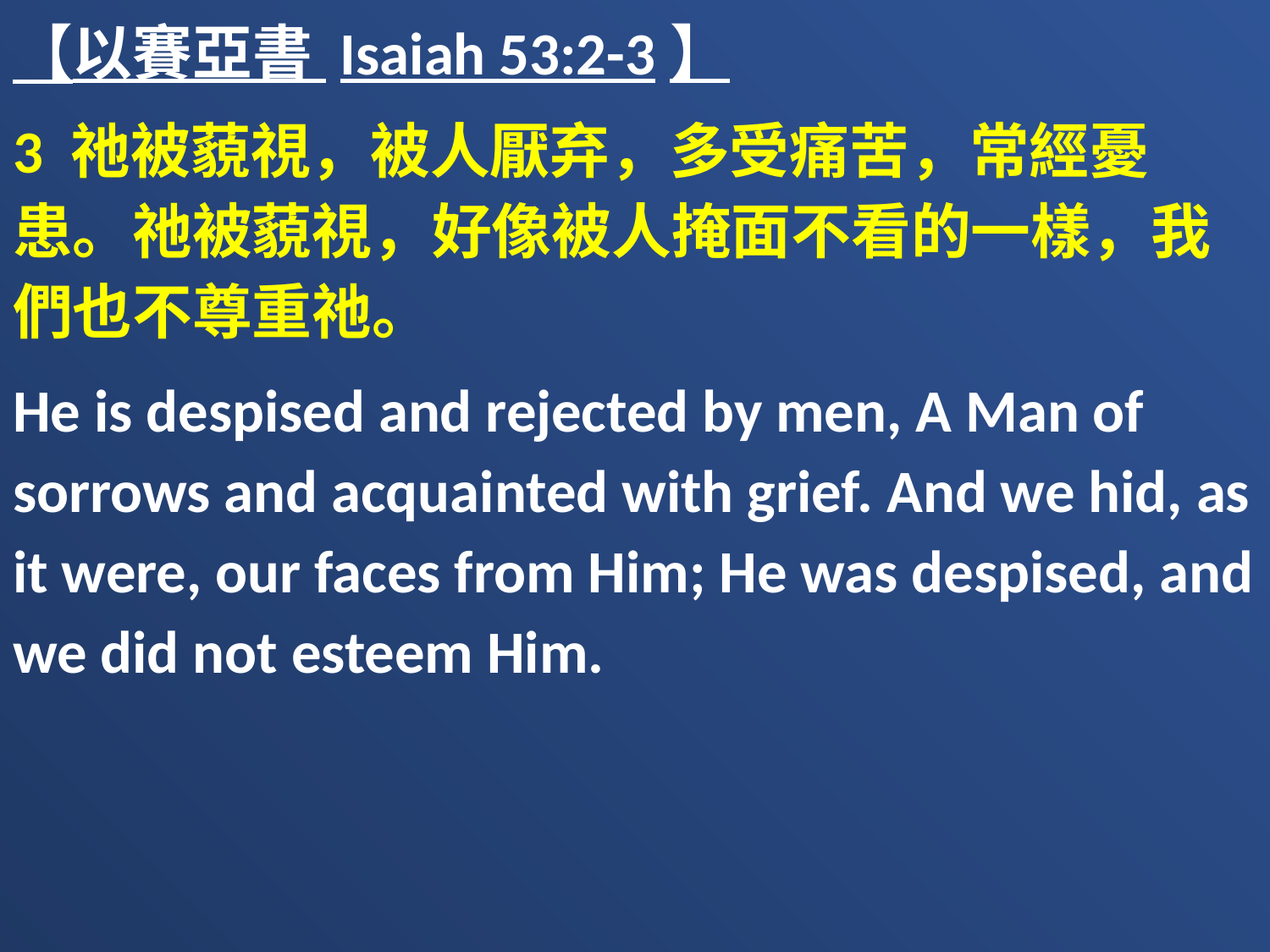

【以賽亞書 Isaiah 53:2-3】
3 祂被藐視，被人厭弃，多受痛苦，常經憂患。祂被藐視，好像被人掩面不看的一樣，我們也不尊重祂。
He is despised and rejected by men, A Man of sorrows and acquainted with grief. And we hid, as it were, our faces from Him; He was despised, and we did not esteem Him.